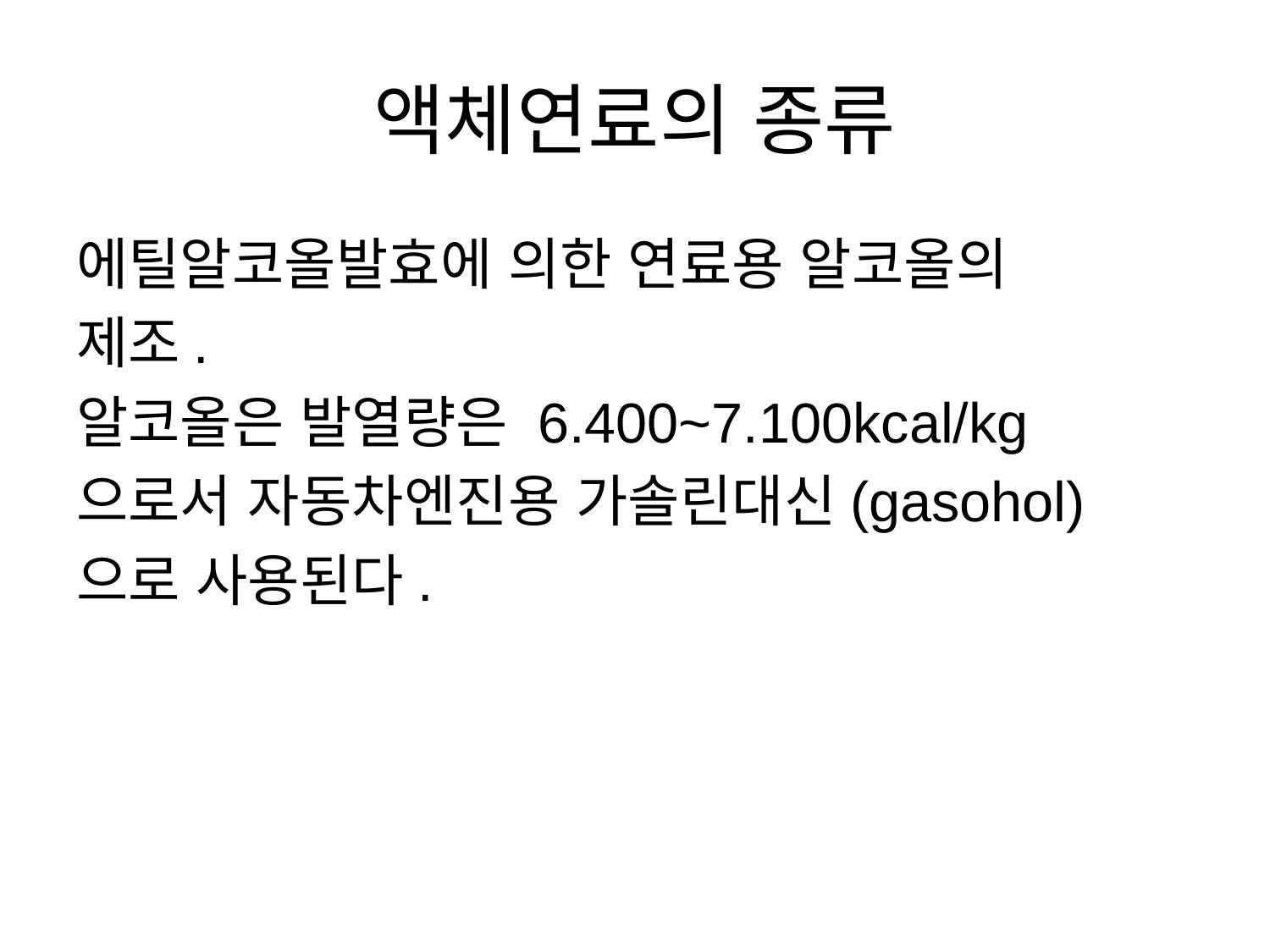

# 액체연료의 종류
에틸알코올발효에 의한 연료용 알코올의
제조.
알코올은 발열량은 6.400~7.100kcal/kg
으로서 자동차엔진용 가솔린대신(gasohol)
으로 사용된다.